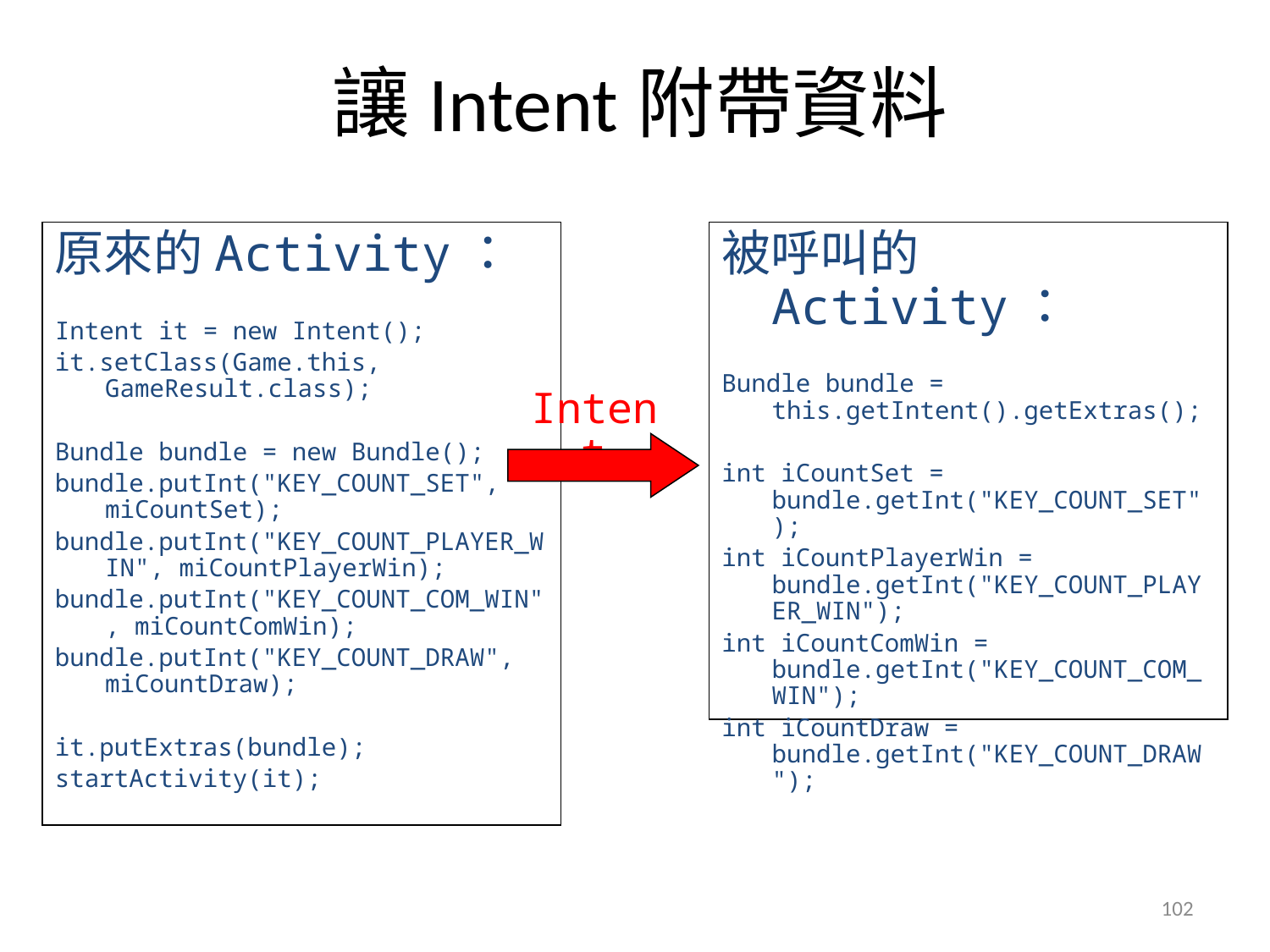

# 讓Intent附帶資料
原來的Activity：

Intent it = new Intent();
it.setClass(Game.this, GameResult.class);

Bundle bundle = new Bundle();
bundle.putInt("KEY_COUNT_SET", miCountSet);
bundle.putInt("KEY_COUNT_PLAYER_WIN", miCountPlayerWin);
bundle.putInt("KEY_COUNT_COM_WIN", miCountComWin);
bundle.putInt("KEY_COUNT_DRAW", miCountDraw);

it.putExtras(bundle);
startActivity(it);

被呼叫的Activity：

Bundle bundle = this.getIntent().getExtras();

int iCountSet = bundle.getInt("KEY_COUNT_SET");
int iCountPlayerWin = bundle.getInt("KEY_COUNT_PLAYER_WIN");
int iCountComWin = bundle.getInt("KEY_COUNT_COM_WIN");
int iCountDraw = bundle.getInt("KEY_COUNT_DRAW");
Intent

102